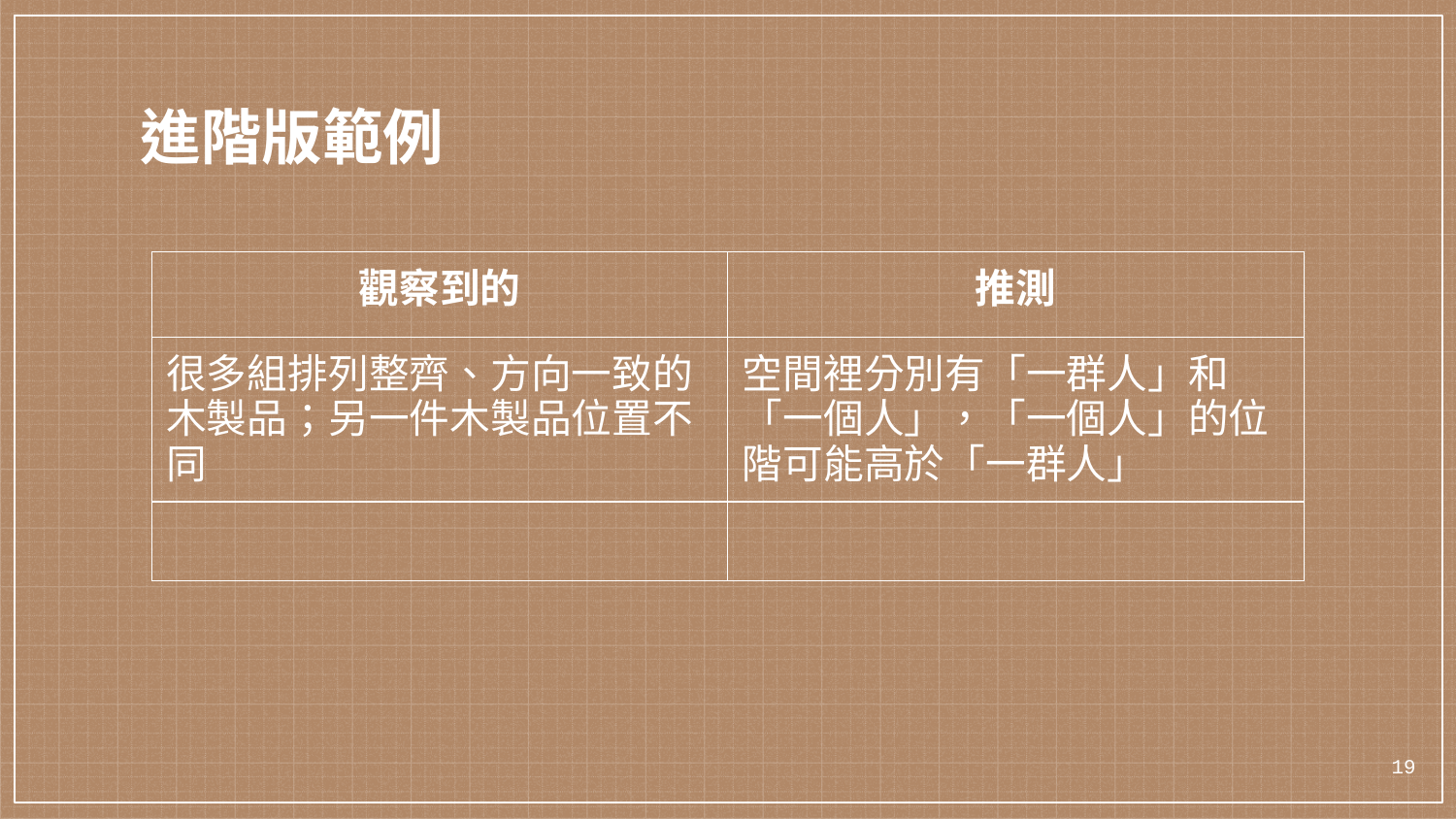

進階版範例
| 觀察到的 | 推測 |
| --- | --- |
| 很多組排列整齊、方向一致的木製品；另一件木製品位置不同 | 空間裡分別有「一群人」和「一個人」，「一個人」的位階可能高於「一群人」 |
|  |  |
19